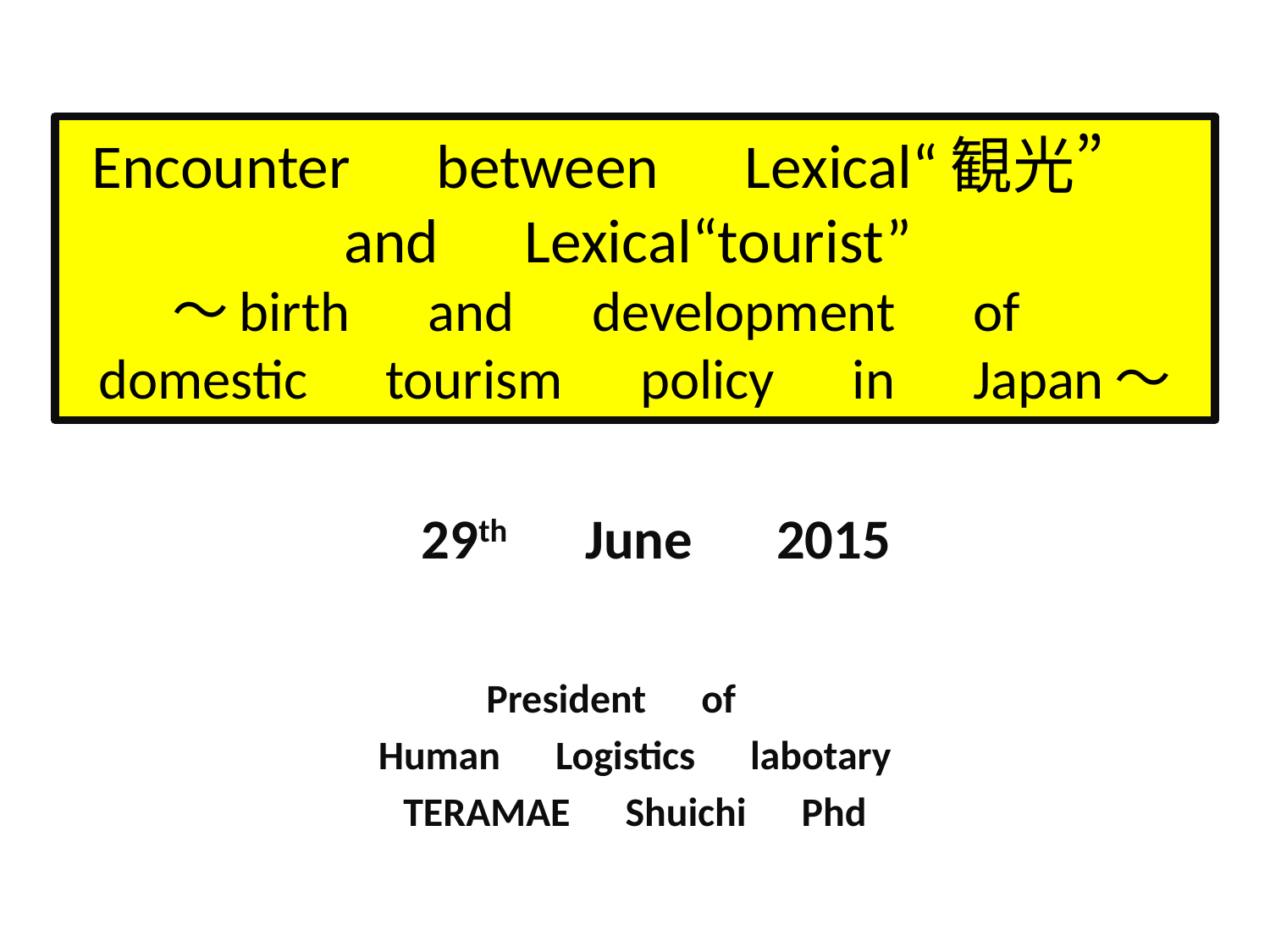

# Encounter　between　Lexical“観光”　and　Lexical“tourist” ～birth　and　development　of　domestic　tourism　policy　in　Japan～
29th　June　2015
President　of
Human　Logistics　labotary
TERAMAE　Shuichi　Phd